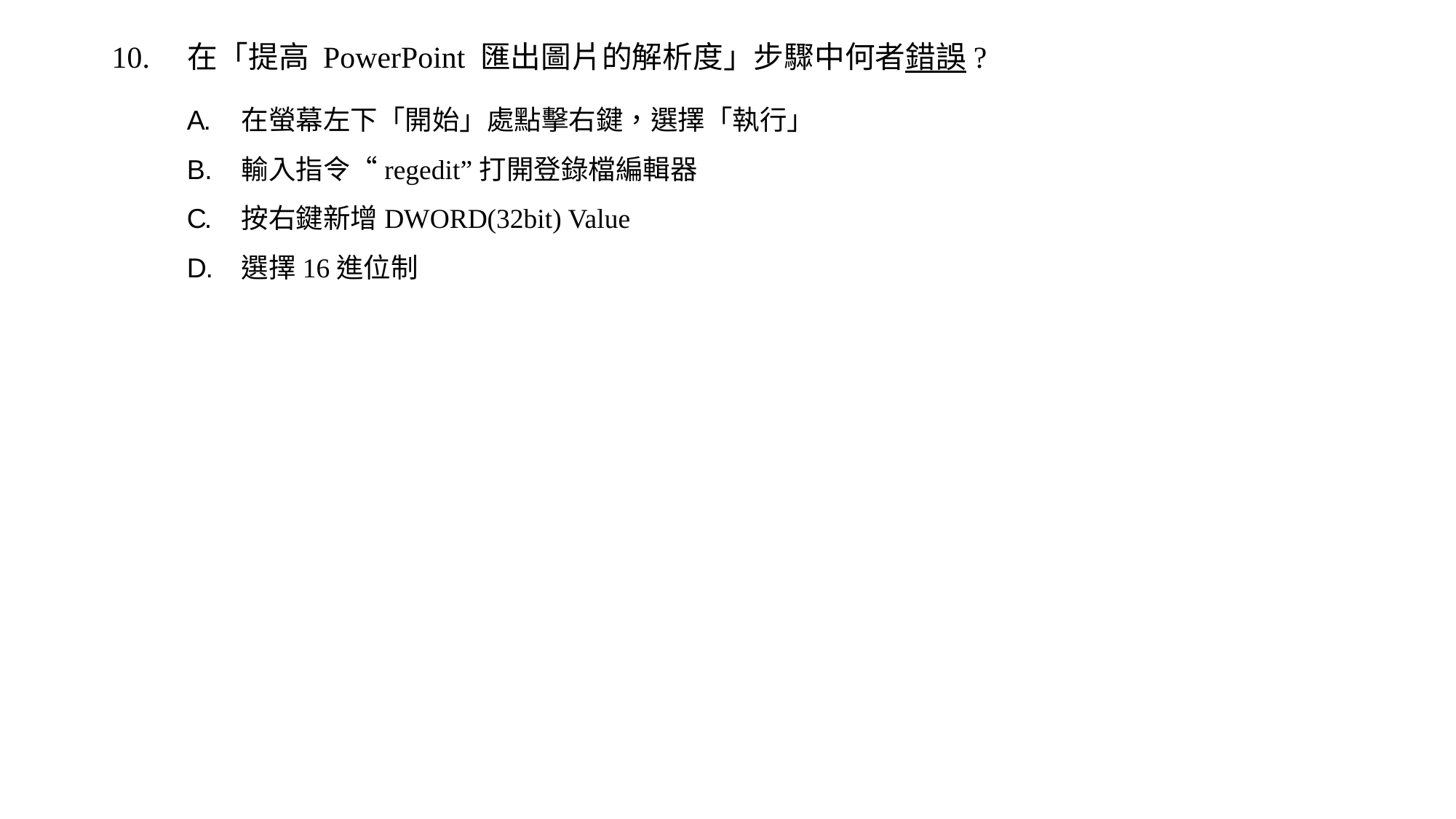

10.    在「提高 PowerPoint 匯出圖片的解析度」步驟中何者錯誤?
在螢幕左下「開始」處點擊右鍵，選擇「執行」
輸入指令“regedit”打開登錄檔編輯器
按右鍵新增DWORD(32bit) Value
選擇16進位制